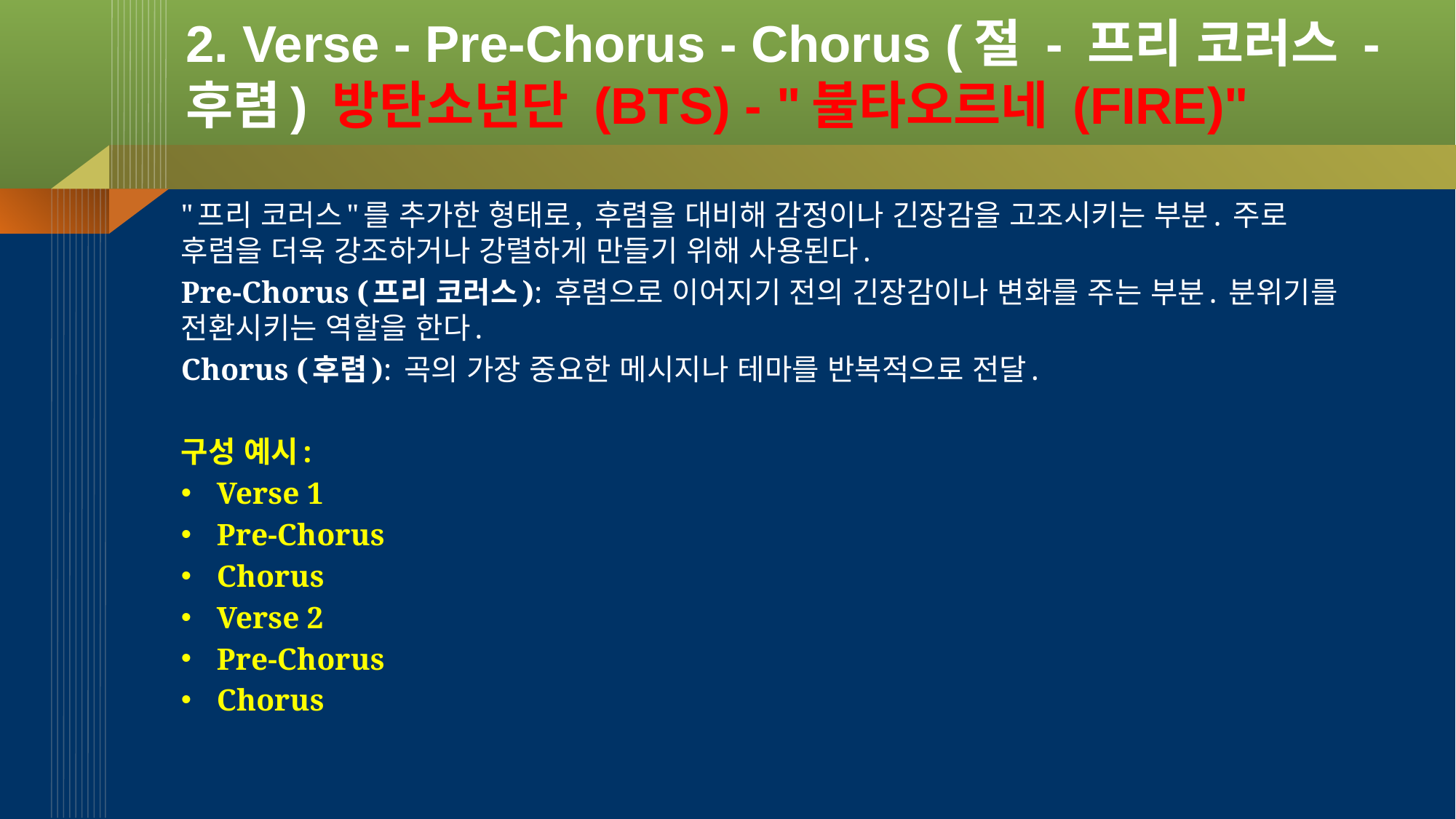

# 2. Verse - Pre-Chorus - Chorus (절 - 프리 코러스 - 후렴) 방탄소년단 (BTS) - "불타오르네 (FIRE)"
"프리 코러스"를 추가한 형태로, 후렴을 대비해 감정이나 긴장감을 고조시키는 부분. 주로 후렴을 더욱 강조하거나 강렬하게 만들기 위해 사용된다.
Pre-Chorus (프리 코러스): 후렴으로 이어지기 전의 긴장감이나 변화를 주는 부분. 분위기를 전환시키는 역할을 한다.
Chorus (후렴): 곡의 가장 중요한 메시지나 테마를 반복적으로 전달.

구성 예시:
Verse 1
Pre-Chorus
Chorus
Verse 2
Pre-Chorus
Chorus